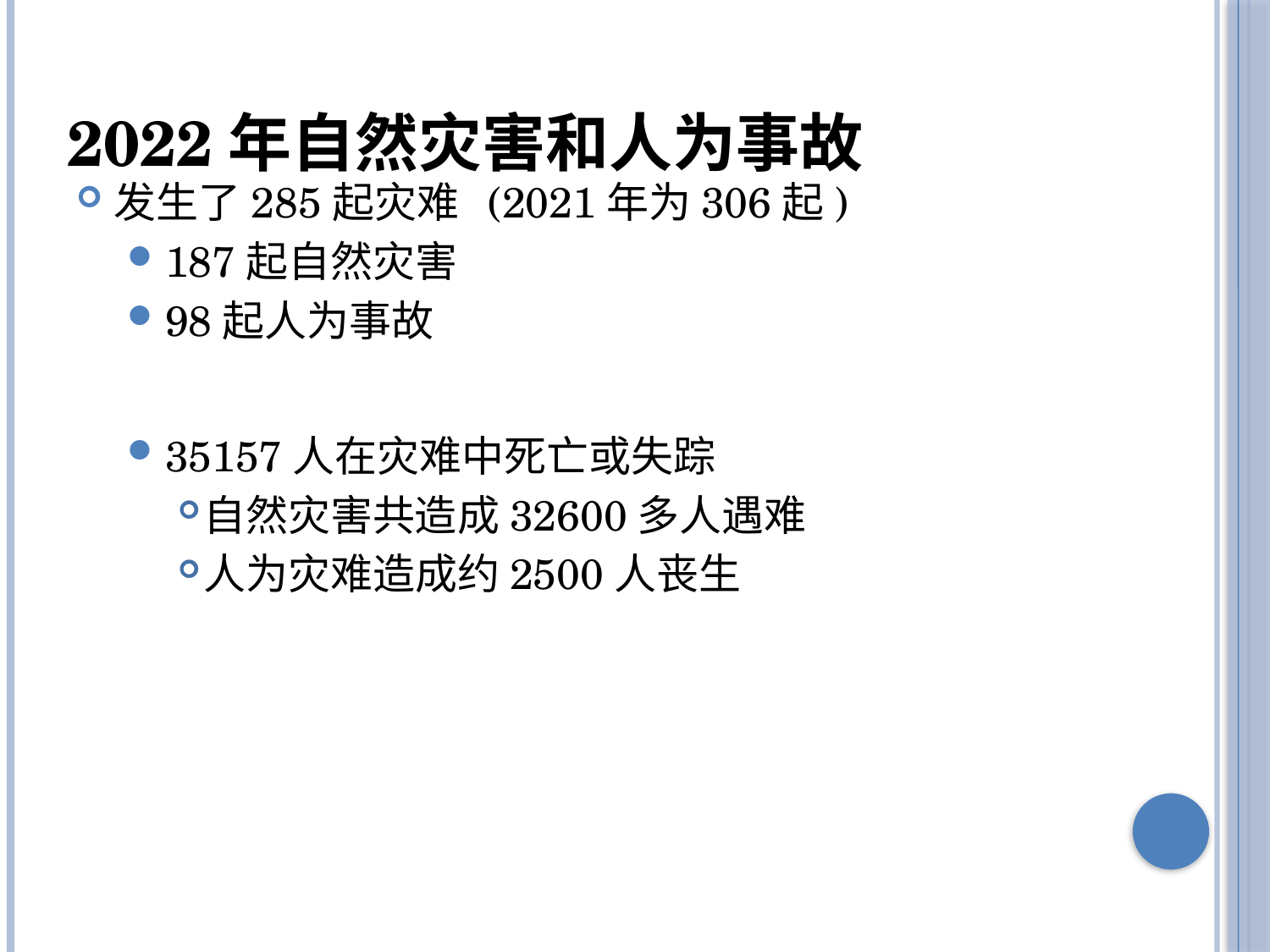

# 2022年自然灾害和人为事故
发生了285起灾难  (2021年为306起)
187起自然灾害
98起人为事故

35157人在灾难中死亡或失踪
自然灾害共造成32600多人遇难
人为灾难造成约2500人丧生